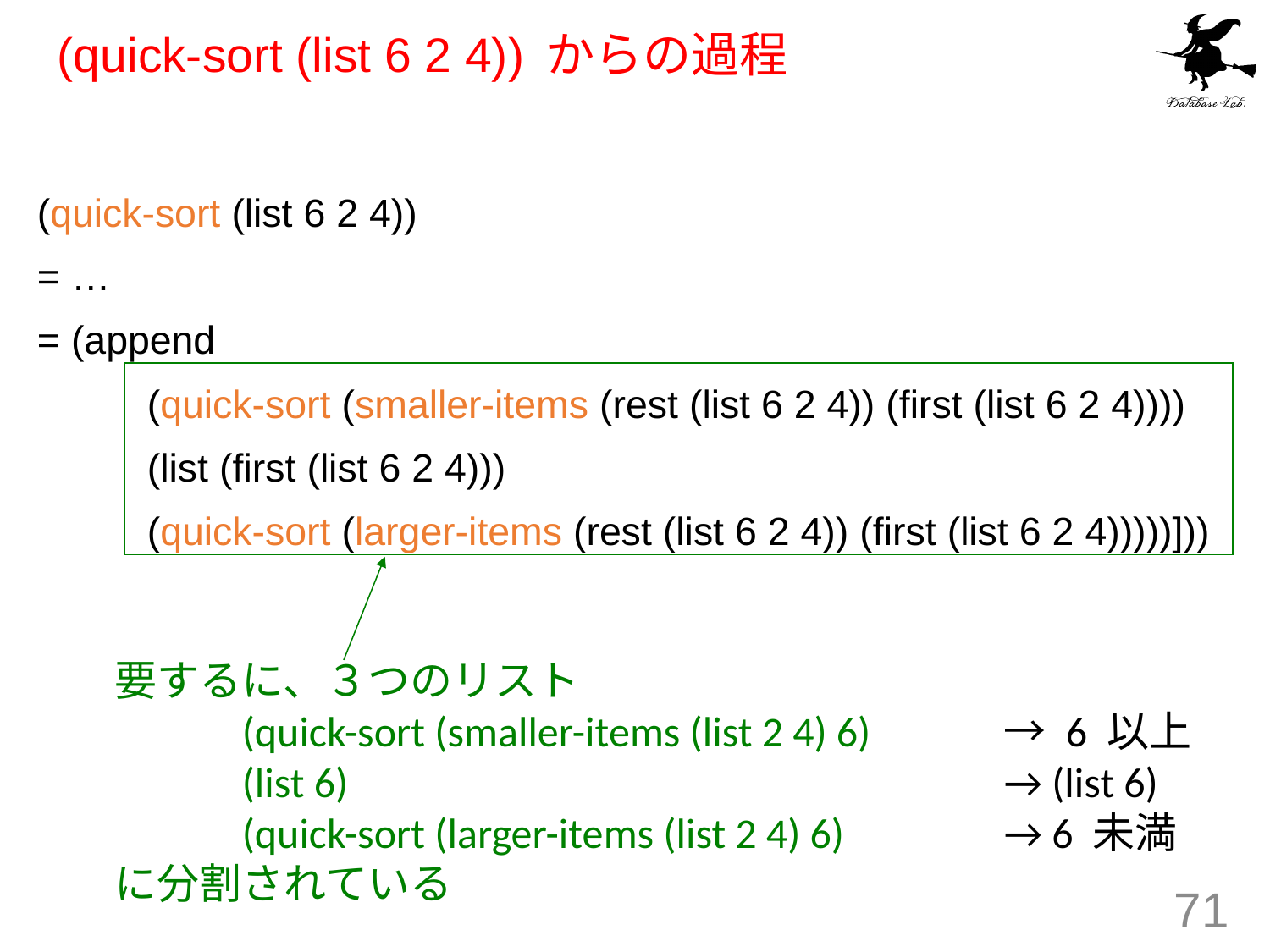

# (quick-sort (list 6 2 4)) からの過程
(quick-sort (list 6 2 4))
= …
= (append
          (quick-sort (smaller-items (rest (list 6 2 4)) (first (list 6 2 4))))
          (list (first (list 6 2 4)))
          (quick-sort (larger-items (rest (list 6 2 4)) (first (list 6 2 4)))))]))

要するに、３つのリスト
	(quick-sort (smaller-items (list 2 4) 6)　	→ 6 以上
	(list 6)						→ (list 6)
	(quick-sort (larger-items (list 2 4) 6)		→ 6 未満
に分割されている
71